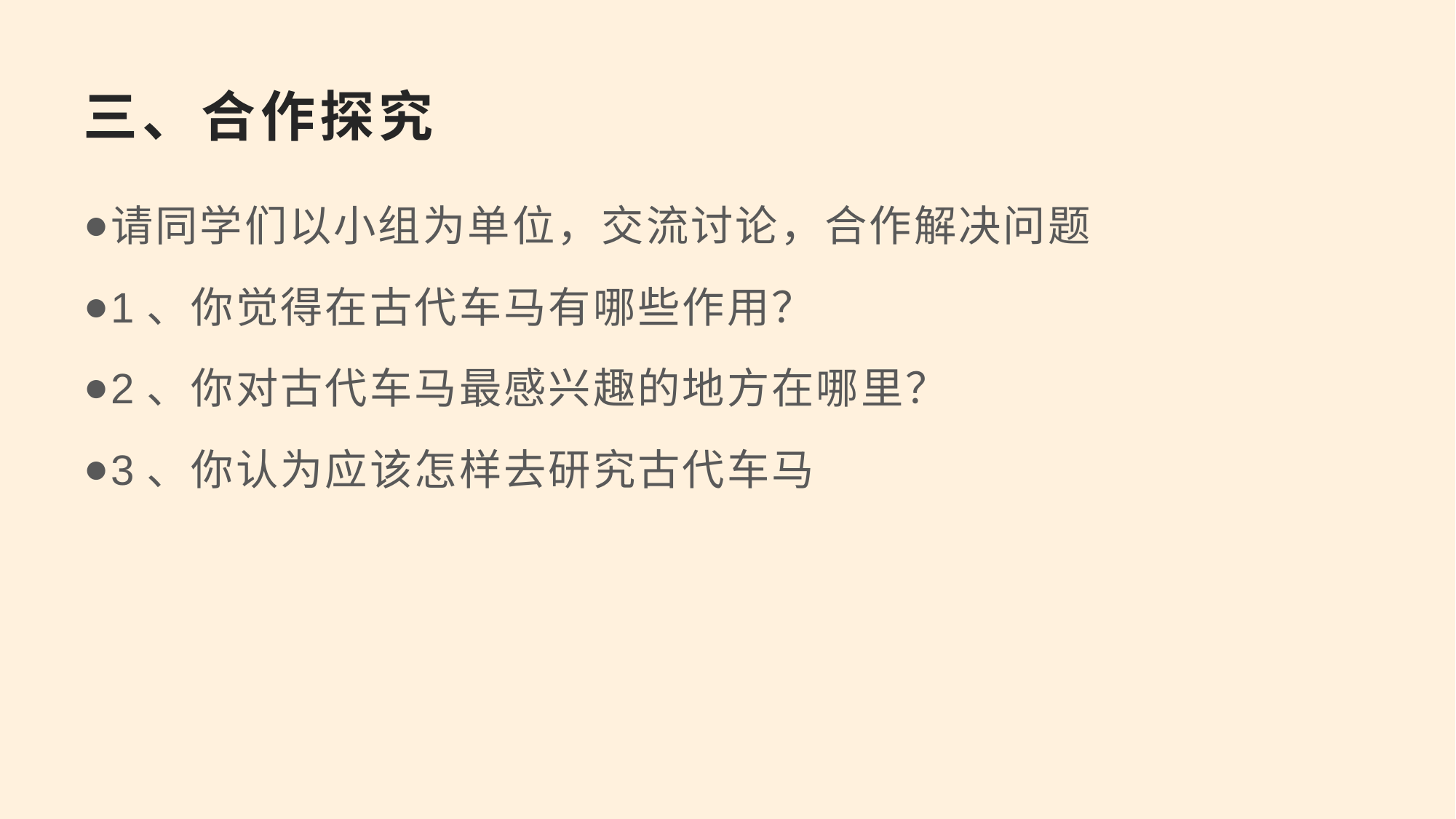

# 三、合作探究
请同学们以小组为单位，交流讨论，合作解决问题
1、你觉得在古代车马有哪些作用？
2、你对古代车马最感兴趣的地方在哪里？
3、你认为应该怎样去研究古代车马